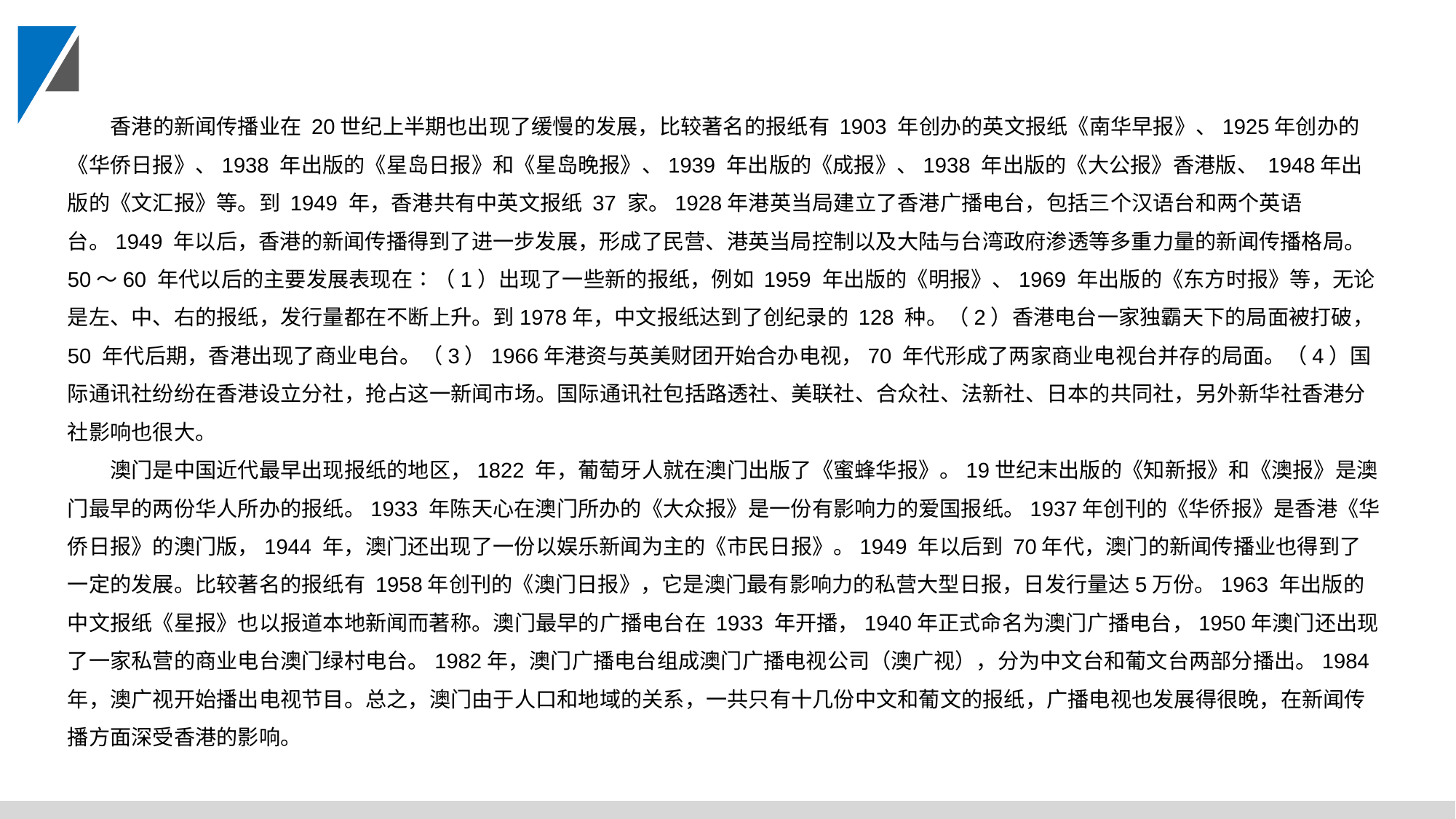

香港的新闻传播业在 20世纪上半期也出现了缓慢的发展，比较著名的报纸有 1903 年创办的英文报纸《南华早报》、1925年创办的《华侨日报》、1938 年出版的《星岛日报》和《星岛晚报》、1939 年出版的《成报》、1938 年出版的《大公报》香港版、 1948年出版的《文汇报》等。到 1949 年，香港共有中英文报纸 37 家。1928年港英当局建立了香港广播电台，包括三个汉语台和两个英语台。1949 年以后，香港的新闻传播得到了进一步发展，形成了民营、港英当局控制以及大陆与台湾政府渗透等多重力量的新闻传播格局。50～60 年代以后的主要发展表现在∶（1）出现了一些新的报纸，例如 1959 年出版的《明报》、1969 年出版的《东方时报》等，无论是左、中、右的报纸，发行量都在不断上升。到1978年，中文报纸达到了创纪录的 128 种。（2）香港电台一家独霸天下的局面被打破，50 年代后期，香港出现了商业电台。（3）1966年港资与英美财团开始合办电视，70 年代形成了两家商业电视台并存的局面。（4）国际通讯社纷纷在香港设立分社，抢占这一新闻市场。国际通讯社包括路透社、美联社、合众社、法新社、日本的共同社，另外新华社香港分社影响也很大。
澳门是中国近代最早出现报纸的地区，1822 年，葡萄牙人就在澳门出版了《蜜蜂华报》。19世纪末出版的《知新报》和《澳报》是澳门最早的两份华人所办的报纸。1933 年陈天心在澳门所办的《大众报》是一份有影响力的爱国报纸。1937年创刊的《华侨报》是香港《华侨日报》的澳门版，1944 年，澳门还出现了一份以娱乐新闻为主的《市民日报》。1949 年以后到 70年代，澳门的新闻传播业也得到了一定的发展。比较著名的报纸有 1958年创刊的《澳门日报》，它是澳门最有影响力的私营大型日报，日发行量达5万份。1963 年出版的中文报纸《星报》也以报道本地新闻而著称。澳门最早的广播电台在 1933 年开播，1940年正式命名为澳门广播电台，1950年澳门还出现了一家私营的商业电台澳门绿村电台。1982年，澳门广播电台组成澳门广播电视公司（澳广视），分为中文台和葡文台两部分播出。1984年，澳广视开始播出电视节目。总之，澳门由于人口和地域的关系，一共只有十几份中文和葡文的报纸，广播电视也发展得很晚，在新闻传播方面深受香港的影响。